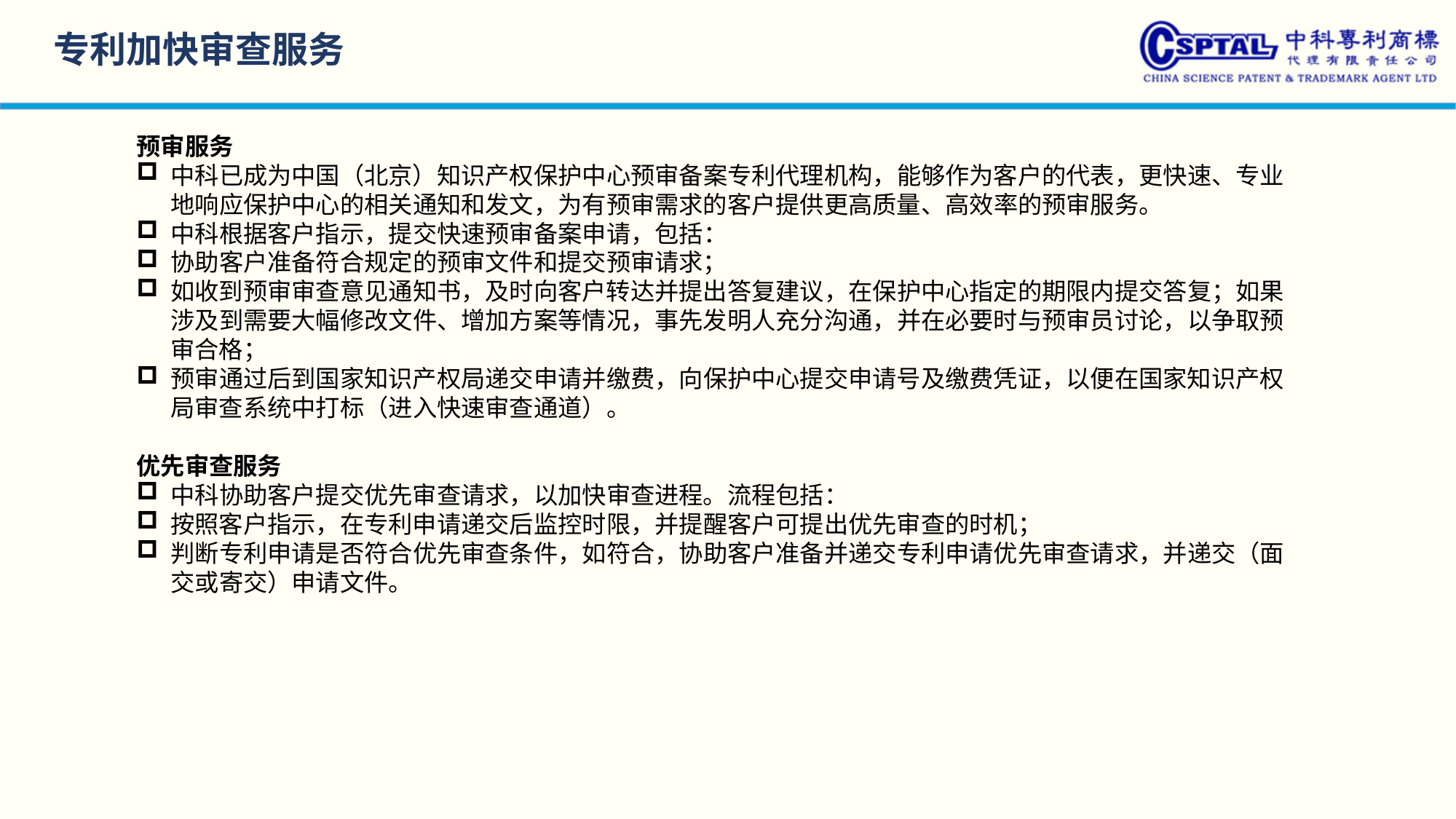

专利加快审查服务
预审服务
中科已成为中国（北京）知识产权保护中心预审备案专利代理机构，能够作为客户的代表，更快速、专业地响应保护中心的相关通知和发文，为有预审需求的客户提供更高质量、高效率的预审服务。
中科根据客户指示，提交快速预审备案申请，包括：
协助客户准备符合规定的预审文件和提交预审请求；
如收到预审审查意见通知书，及时向客户转达并提出答复建议，在保护中心指定的期限内提交答复；如果涉及到需要大幅修改文件、增加方案等情况，事先发明人充分沟通，并在必要时与预审员讨论，以争取预审合格；
预审通过后到国家知识产权局递交申请并缴费，向保护中心提交申请号及缴费凭证，以便在国家知识产权局审查系统中打标（进入快速审查通道）。

优先审查服务
中科协助客户提交优先审查请求，以加快审查进程。流程包括：
按照客户指示，在专利申请递交后监控时限，并提醒客户可提出优先审查的时机；
判断专利申请是否符合优先审查条件，如符合，协助客户准备并递交专利申请优先审查请求，并递交（面交或寄交）申请文件。